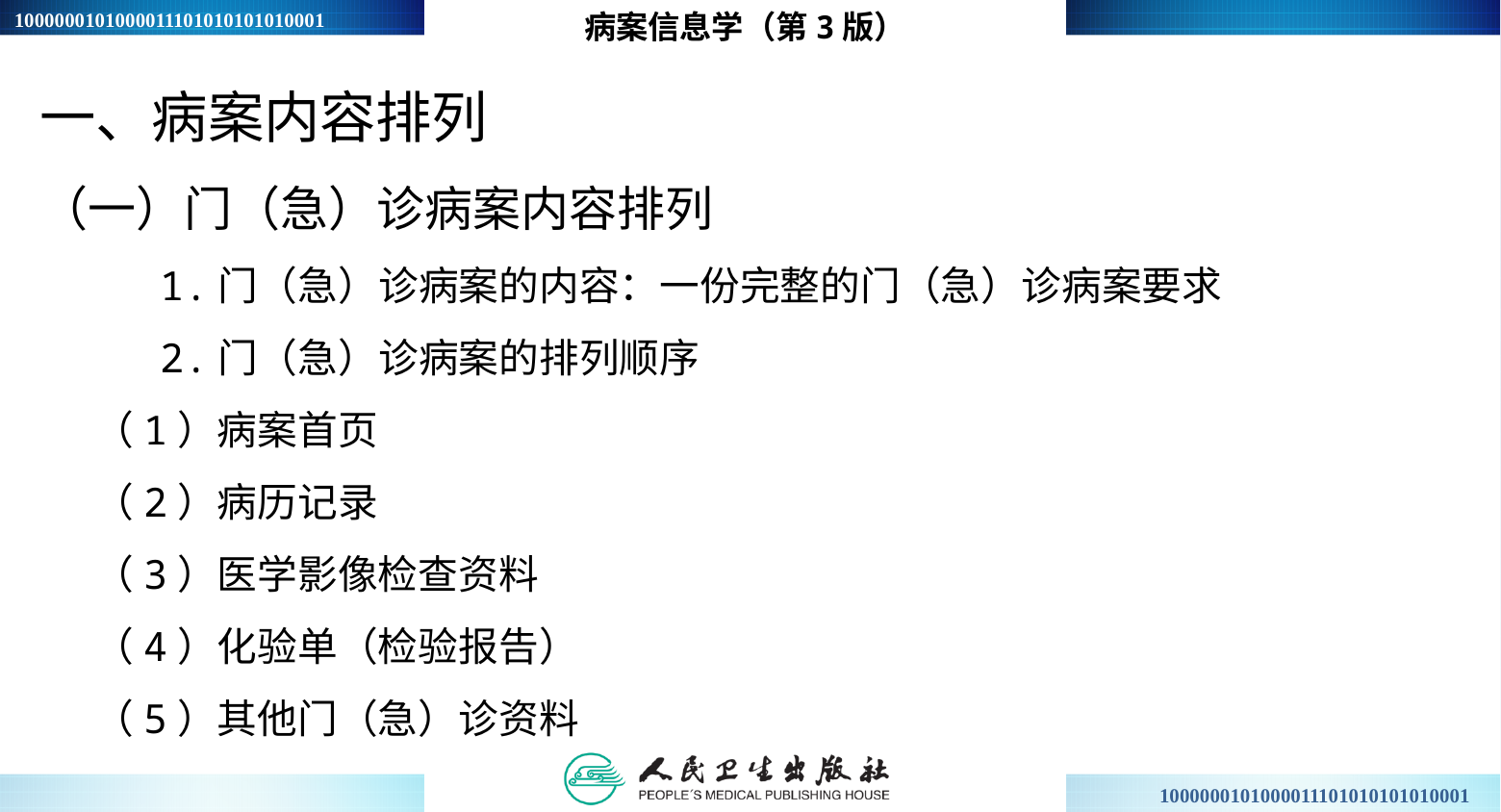

病案信息学（第3版）
一、病案内容排列
（一）门（急）诊病案内容排列
     1.门（急）诊病案的内容：一份完整的门（急）诊病案要求
     2.门（急）诊病案的排列顺序
     （1）病案首页
     （2）病历记录
     （3）医学影像检查资料
     （4）化验单（检验报告）
     （5）其他门（急）诊资料